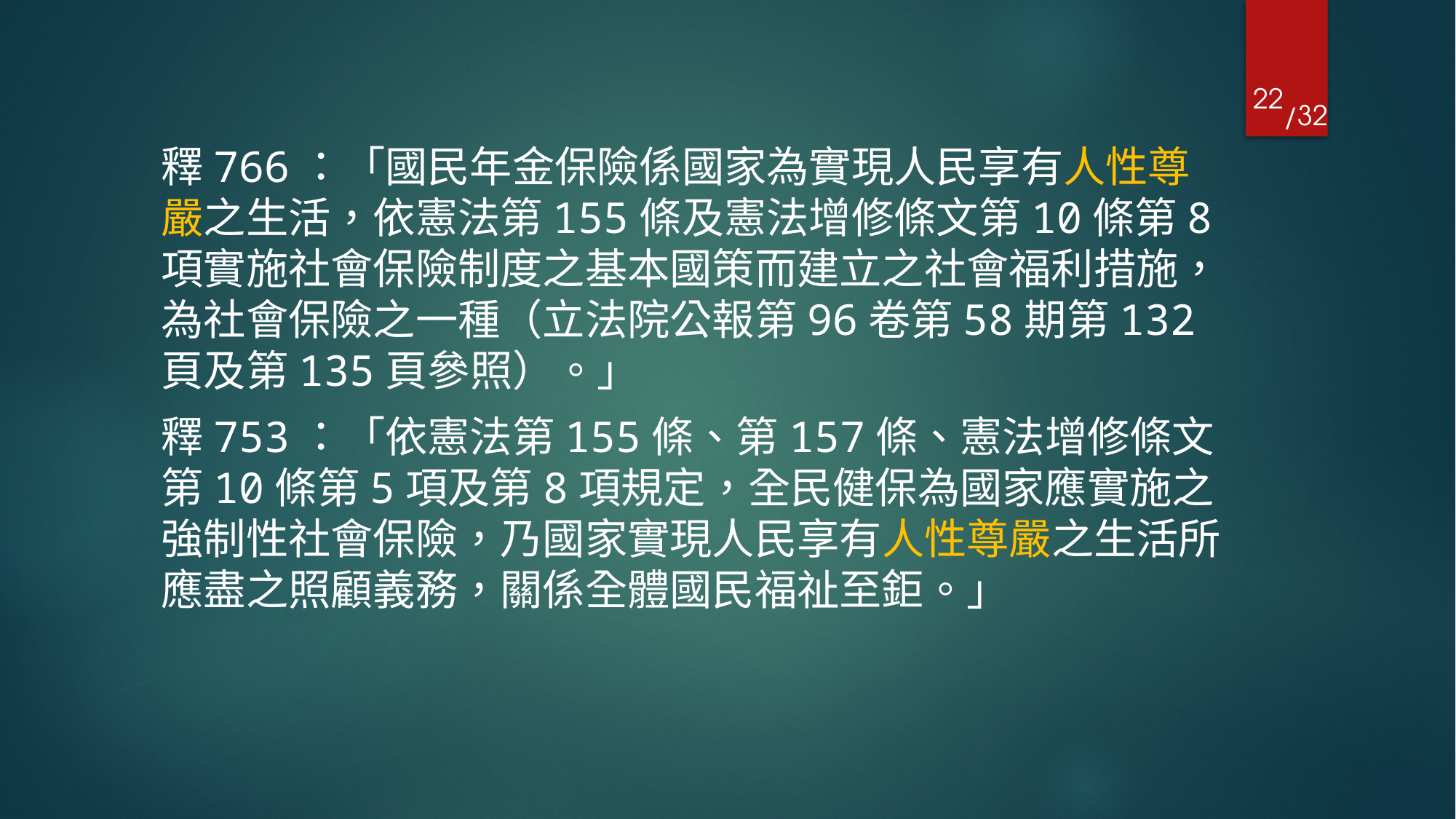

22
釋766：「國民年金保險係國家為實現人民享有人性尊嚴之生活，依憲法第155條及憲法增修條文第10條第8項實施社會保險制度之基本國策而建立之社會福利措施，為社會保險之一種（立法院公報第96卷第58期第132頁及第135頁參照）。」
釋753：「依憲法第155條、第157條、憲法增修條文第10條第5項及第8項規定，全民健保為國家應實施之強制性社會保險，乃國家實現人民享有人性尊嚴之生活所應盡之照顧義務，關係全體國民福祉至鉅。」